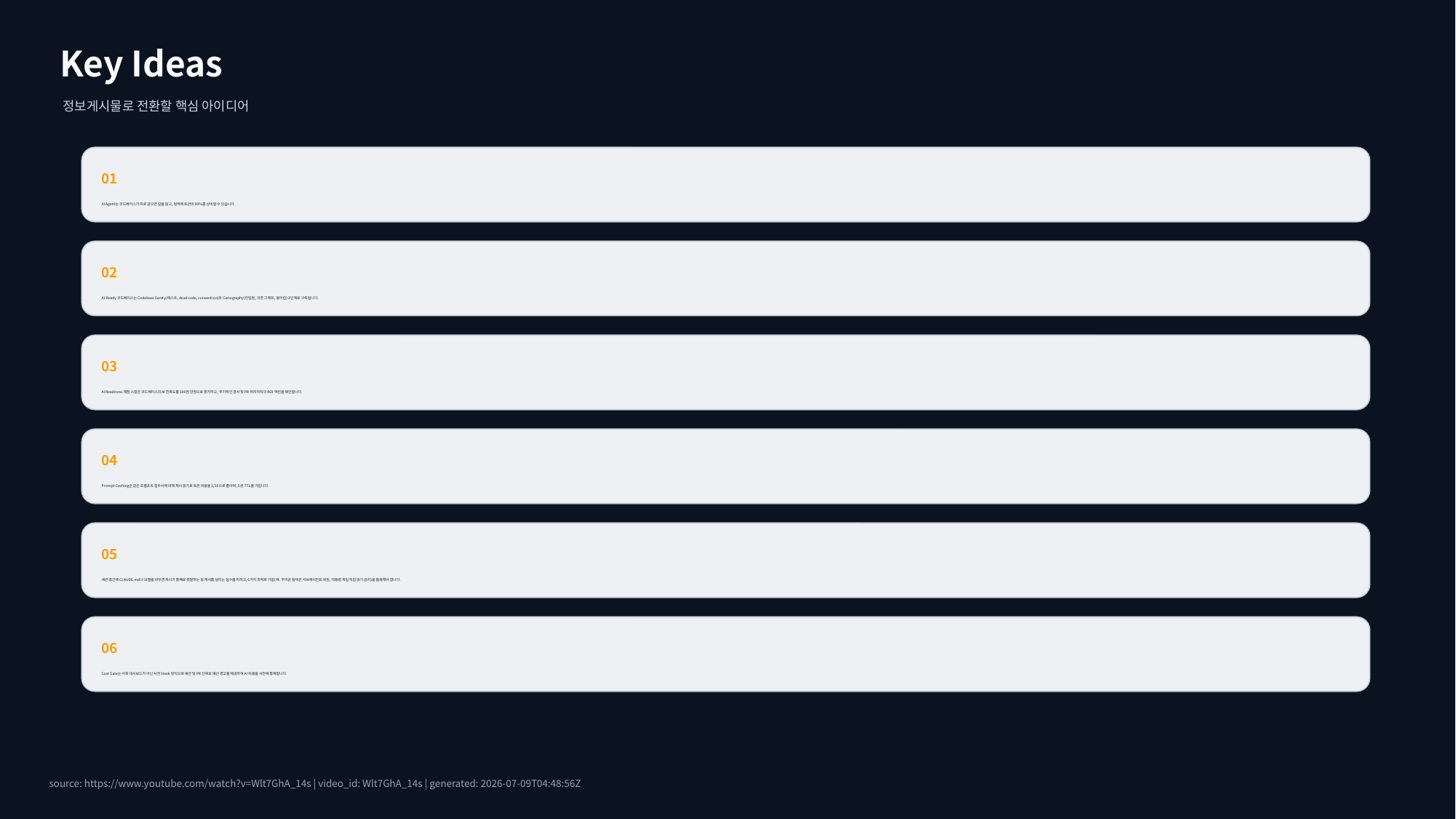

Key Ideas
정보게시물로 전환할 핵심 아이디어

01
AI Agent는 코드베이스가 미로 같으면 길을 잃고, 탐색에 토큰의 80%를 낭비할 수 있습니다.

02
AI-Ready 코드베이스는 Codebase Sanity(테스트, dead code, convention)와 Cartography(진입점, 의존 그래프, 용어집) 2단계로 구축됩니다.

03
AI Readiness 채점 스킬은 코드베이스의 AI 친화도를 100점 만점으로 평가하고, 주기적인 감사 및 PR 머지까지의 ROI 액션을 제안합니다.

04
Prompt Caching은 같은 프롬프트 접두사에 대해 캐시 읽기로 토큰 비용을 1/10으로 줄이며, 5분 TTL을 가집니다.

05
세션 중간에 CLAUDE.md나 모델을 바꾸면 캐시가 통째로 증발하는 등 캐시를 날리는 실수를 피하고, 6가지 최적화 기법(예: 무거운 탐색은 서브에이전트 위임, 대용량 파일 직접 읽기 금지)을 활용해야 합니다.

06
Cost Gate는 사후 대시보드가 아닌 사전 Hook 방식으로 세션 및 PR 단위로 예산 경고를 제공하여 AI 비용을 사전에 통제합니다.
source: https://www.youtube.com/watch?v=Wlt7GhA_14s | video_id: Wlt7GhA_14s | generated: 2026-07-09T04:48:56Z